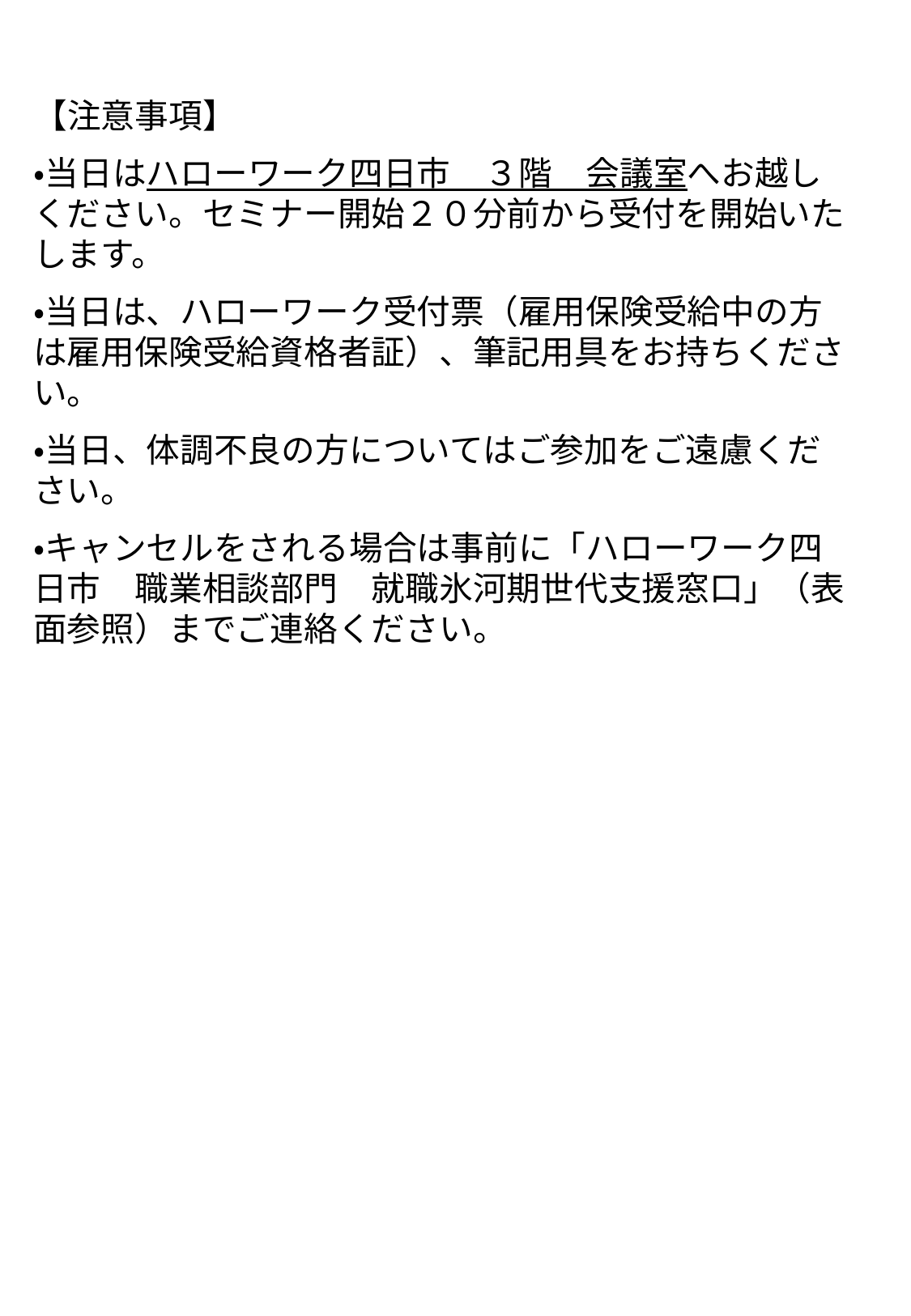

【注意事項】
・当日はハローワーク四日市　３階　会議室へお越しください。セミナー開始２０分前から受付を開始いたします。
・当日は、ハローワーク受付票（雇用保険受給中の方は雇用保険受給資格者証）、筆記用具をお持ちください。
・当日、体調不良の方についてはご参加をご遠慮ください。
・キャンセルをされる場合は事前に「ハローワーク四日市　職業相談部門　就職氷河期世代支援窓口」（表面参照）までご連絡ください。